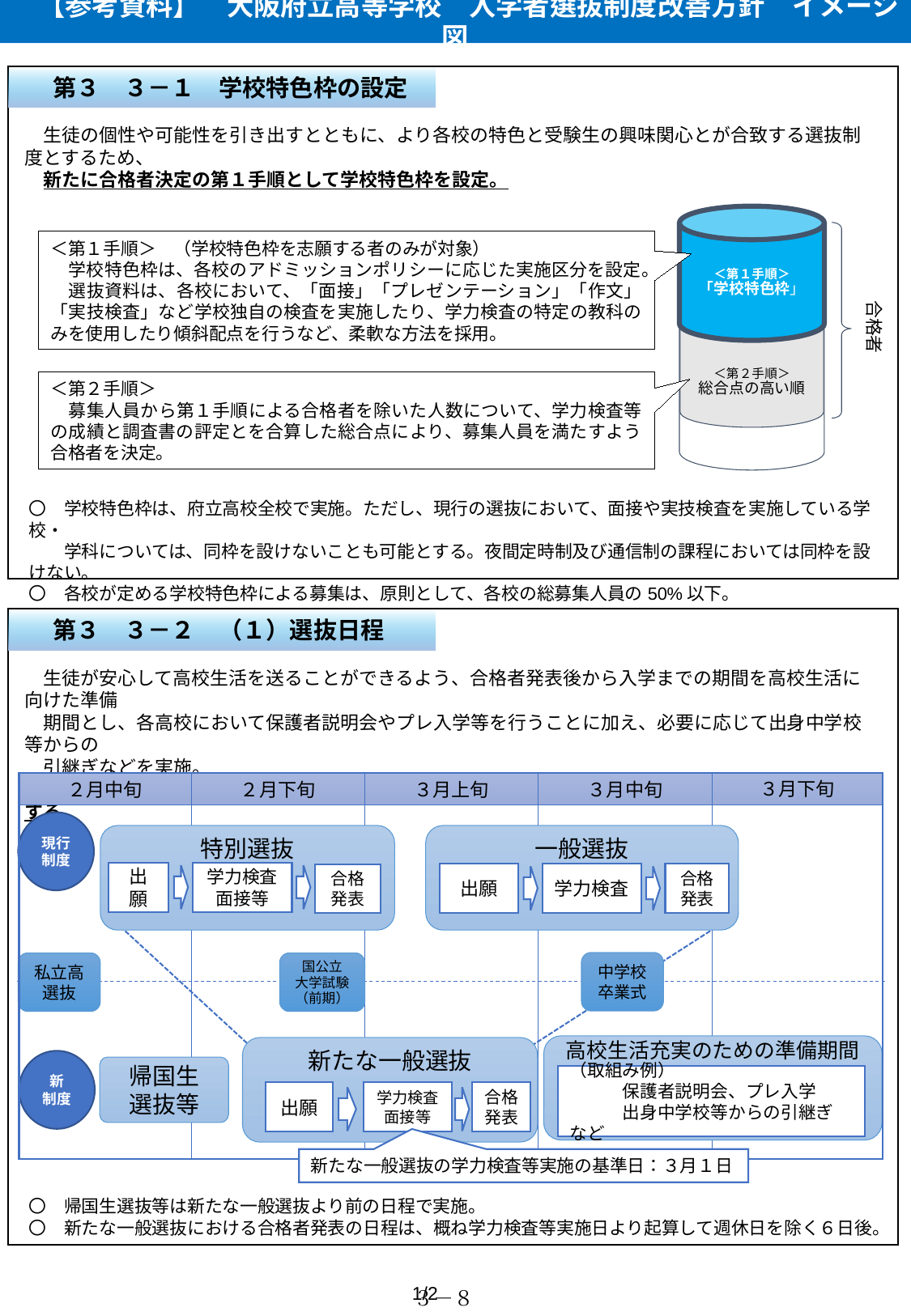

【参考資料】　大阪府立高等学校　入学者選抜制度改善方針　イメージ図

　第３　３－１　学校特色枠の設定
　生徒の個性や可能性を引き出すとともに、より各校の特色と受験生の興味関心とが合致する選抜制度とするため、
　新たに合格者決定の第１手順として学校特色枠を設定。
＜第１手順＞
「学校特色枠」

合格者

＜第２手順＞
総合点の高い順
＜第１手順＞　（学校特色枠を志願する者のみが対象）
　学校特色枠は、各校のアドミッションポリシーに応じた実施区分を設定。
　選抜資料は、各校において、「面接」「プレゼンテーション」「作文」「実技検査」など学校独自の検査を実施したり、学力検査の特定の教科のみを使用したり傾斜配点を行うなど、柔軟な方法を採用。
＜第２手順＞
　募集人員から第１手順による合格者を除いた人数について、学力検査等の成績と調査書の評定とを合算した総合点により、募集人員を満たすよう合格者を決定。
〇　学校特色枠は、府立高校全校で実施。ただし、現行の選抜において、面接や実技検査を実施している学校・
　　学科については、同枠を設けないことも可能とする。夜間定時制及び通信制の課程においては同枠を設けない。
〇　各校が定める学校特色枠による募集は、原則として、各校の総募集人員の50%以下。

　第３　３－２　（１）選抜日程
　生徒が安心して高校生活を送ることができるよう、合格者発表後から入学までの期間を高校生活に向けた準備
　期間とし、各高校において保護者説明会やプレ入学等を行うことに加え、必要に応じて出身中学校等からの
　引継ぎなどを実施。
　これらを実現するため、これまでの特別入学者選抜と一般入学者選抜を統合し、新たな一般選抜とする。
３月下旬

２月中旬
２月下旬
３月上旬
３月中旬
現行
制度
特別選抜

一般選抜

出願
学力検査
面接等
出願
学力検査
合格
発表
合格
発表

中学校
卒業式
私立高
選抜
国公立
大学試験
（前期）
高校生活充実のための準備期間

新たな一般選抜

新
制度
帰国生
選抜等
（取組み例）
　　　保護者説明会、プレ入学
　　　出身中学校等からの引継ぎ　など
出願
学力検査
面接等
合格
発表

新たな一般選抜の学力検査等実施の基準日：３月１日
〇　帰国生選抜等は新たな一般選抜より前の日程で実施。
〇　新たな一般選抜における合格者発表の日程は、概ね学力検査等実施日より起算して週休日を除く６日後。
　1/2
３－８